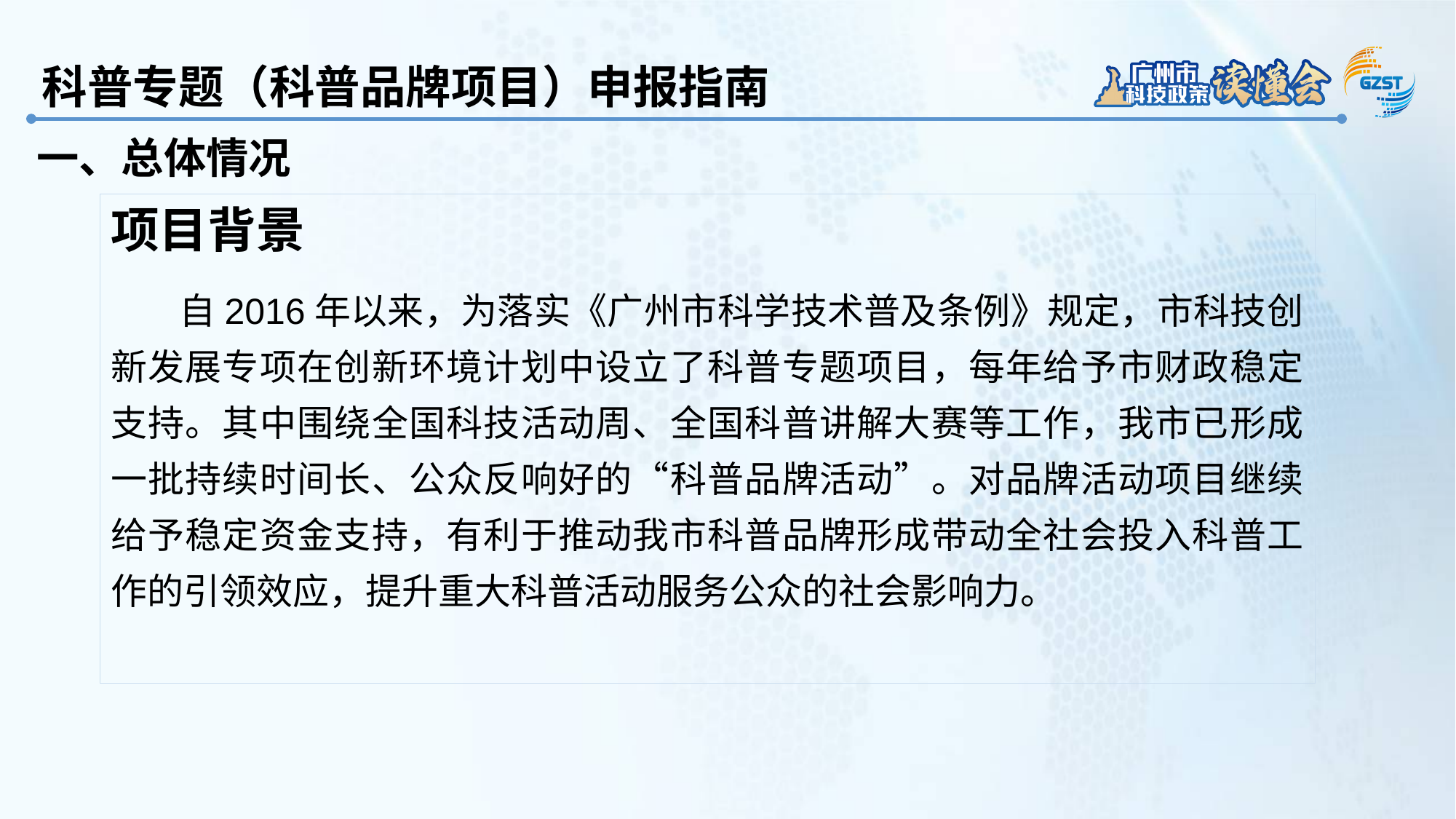

科普专题（科普品牌项目）申报指南
一、总体情况
项目背景
       自2016年以来，为落实《广州市科学技术普及条例》规定，市科技创新发展专项在创新环境计划中设立了科普专题项目，每年给予市财政稳定支持。其中围绕全国科技活动周、全国科普讲解大赛等工作，我市已形成一批持续时间长、公众反响好的“科普品牌活动”。对品牌活动项目继续给予稳定资金支持，有利于推动我市科普品牌形成带动全社会投入科普工作的引领效应，提升重大科普活动服务公众的社会影响力。